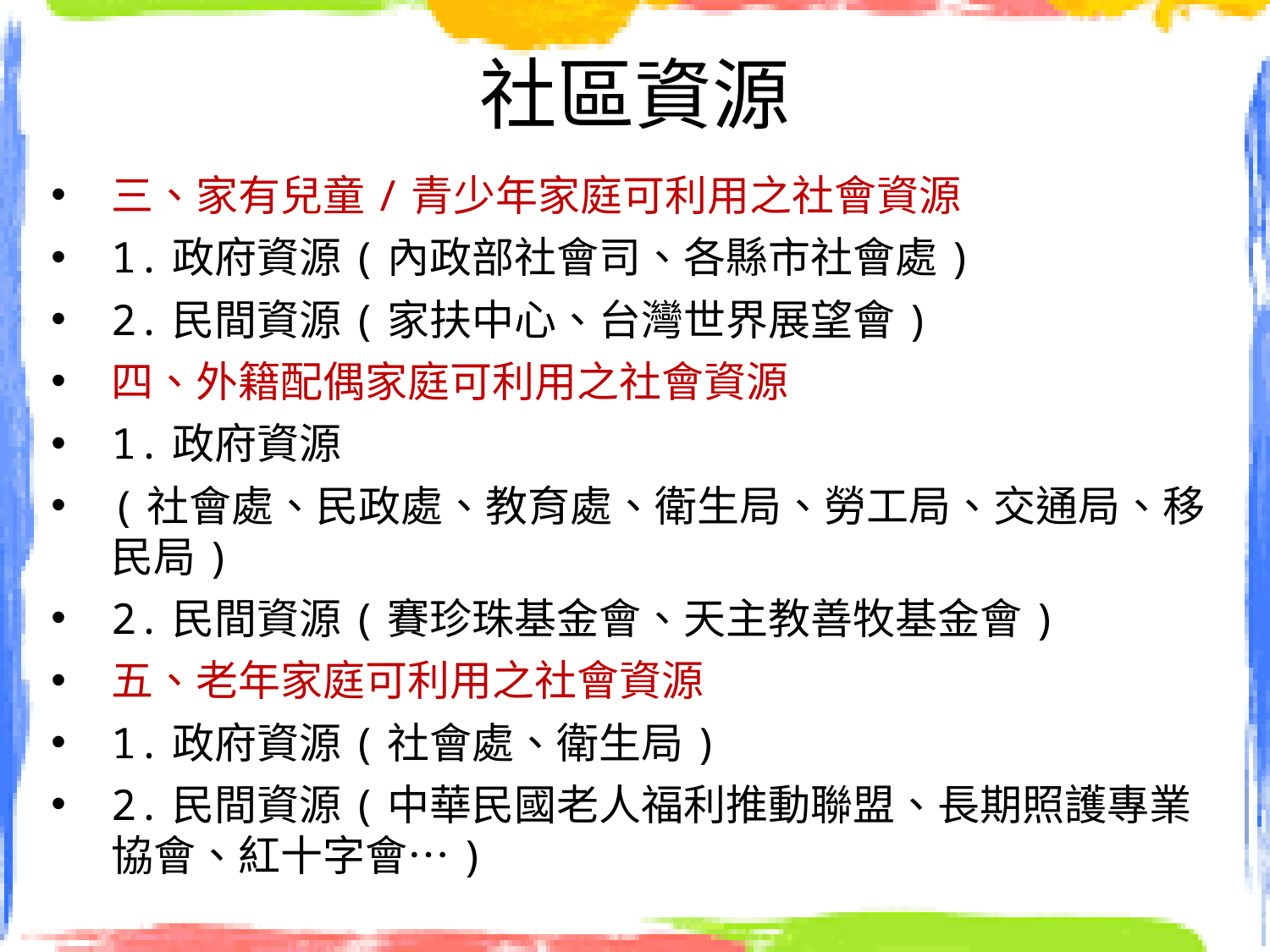

# 社區資源
三、家有兒童/青少年家庭可利用之社會資源
1.政府資源(內政部社會司、各縣市社會處)
2.民間資源(家扶中心、台灣世界展望會)
四、外籍配偶家庭可利用之社會資源
1.政府資源
(社會處、民政處、教育處、衛生局、勞工局、交通局、移民局)
2.民間資源(賽珍珠基金會、天主教善牧基金會)
五、老年家庭可利用之社會資源
1.政府資源(社會處、衛生局)
2.民間資源(中華民國老人福利推動聯盟、長期照護專業協會、紅十字會…)